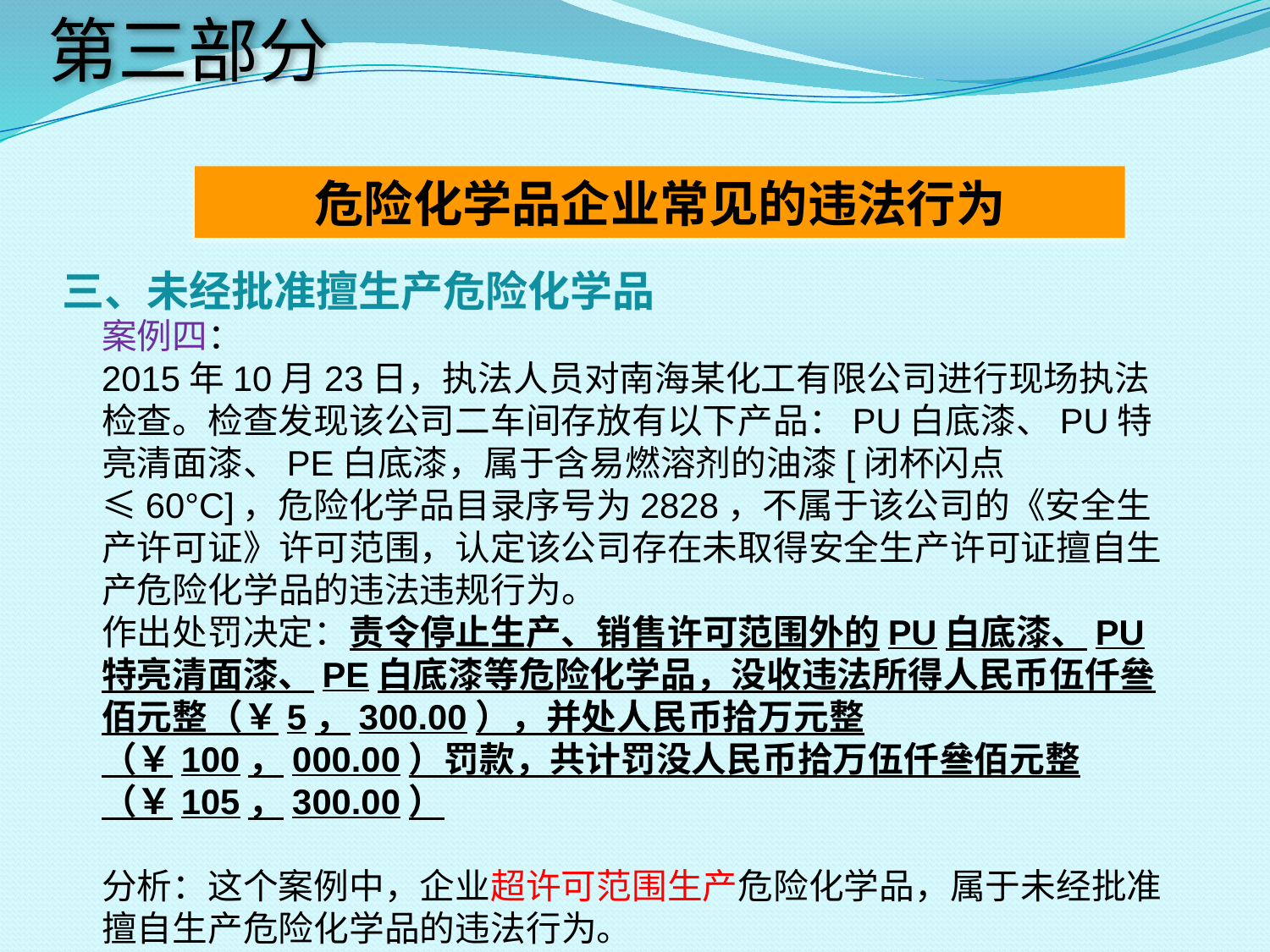

第三部分
危险化学品企业常见的违法行为
三、未经批准擅生产危险化学品
案例四：
2015年10月23日，执法人员对南海某化工有限公司进行现场执法检查。检查发现该公司二车间存放有以下产品：PU白底漆、PU特亮清面漆、PE白底漆，属于含易燃溶剂的油漆[闭杯闪点≤60°C]，危险化学品目录序号为2828，不属于该公司的《安全生产许可证》许可范围，认定该公司存在未取得安全生产许可证擅自生产危险化学品的违法违规行为。
作出处罚决定：责令停止生产、销售许可范围外的PU白底漆、PU特亮清面漆、PE白底漆等危险化学品，没收违法所得人民币伍仟叄佰元整（￥5，300.00），并处人民币拾万元整（￥100，000.00）罚款，共计罚没人民币拾万伍仟叄佰元整（￥105，300.00）

分析：这个案例中，企业超许可范围生产危险化学品，属于未经批准擅自生产危险化学品的违法行为。